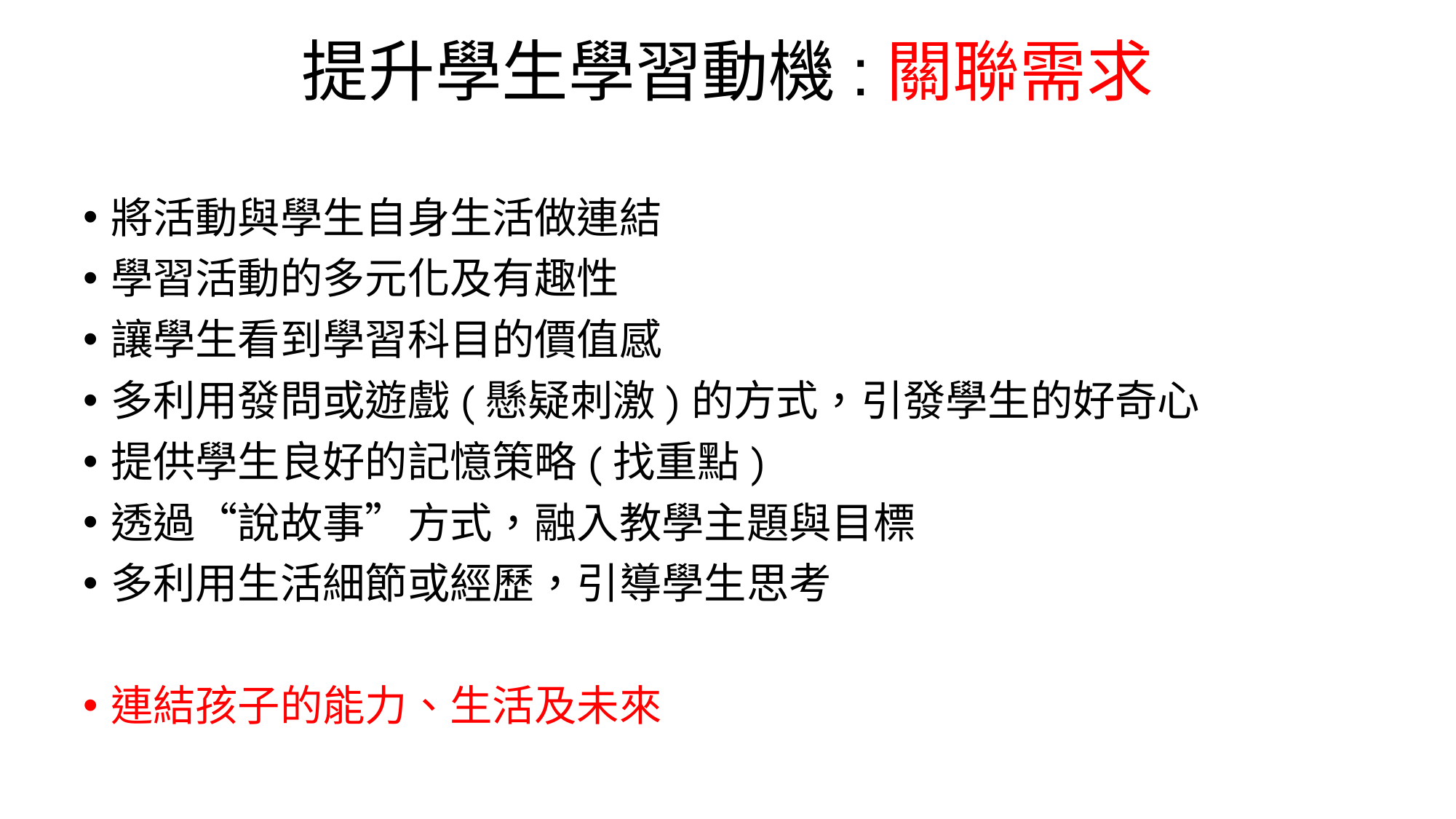

# 提升學生學習動機:關聯需求
將活動與學生自身生活做連結
學習活動的多元化及有趣性
讓學生看到學習科目的價值感
多利用發問或遊戲(懸疑刺激)的方式，引發學生的好奇心
提供學生良好的記憶策略(找重點)
透過“說故事”方式，融入教學主題與目標
多利用生活細節或經歷，引導學生思考

連結孩子的能力、生活及未來